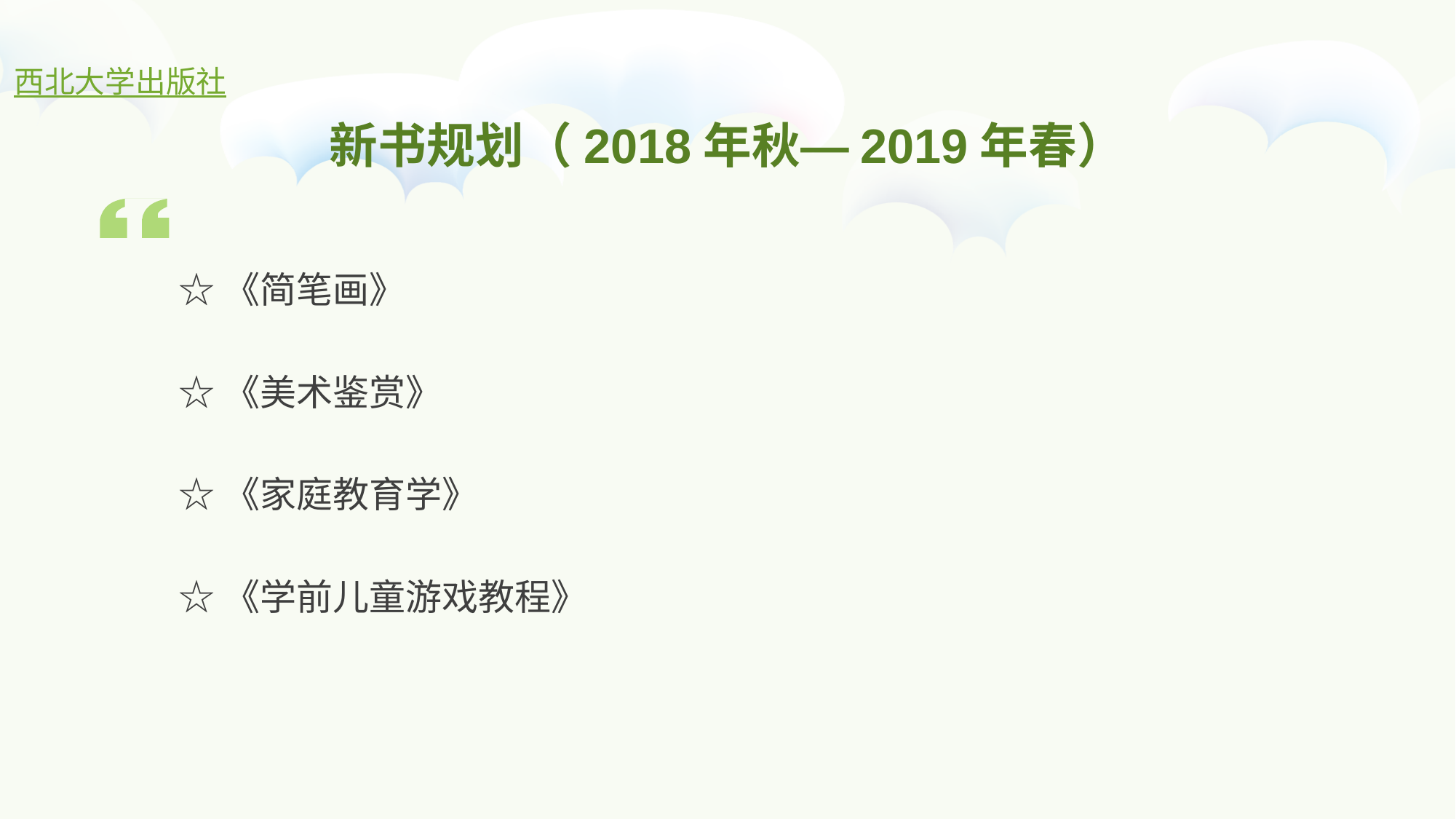

西北大学出版社
新书规划（2018年秋—2019年春）

 ☆《简笔画》
 ☆《美术鉴赏》
 ☆《家庭教育学》
 ☆《学前儿童游戏教程》